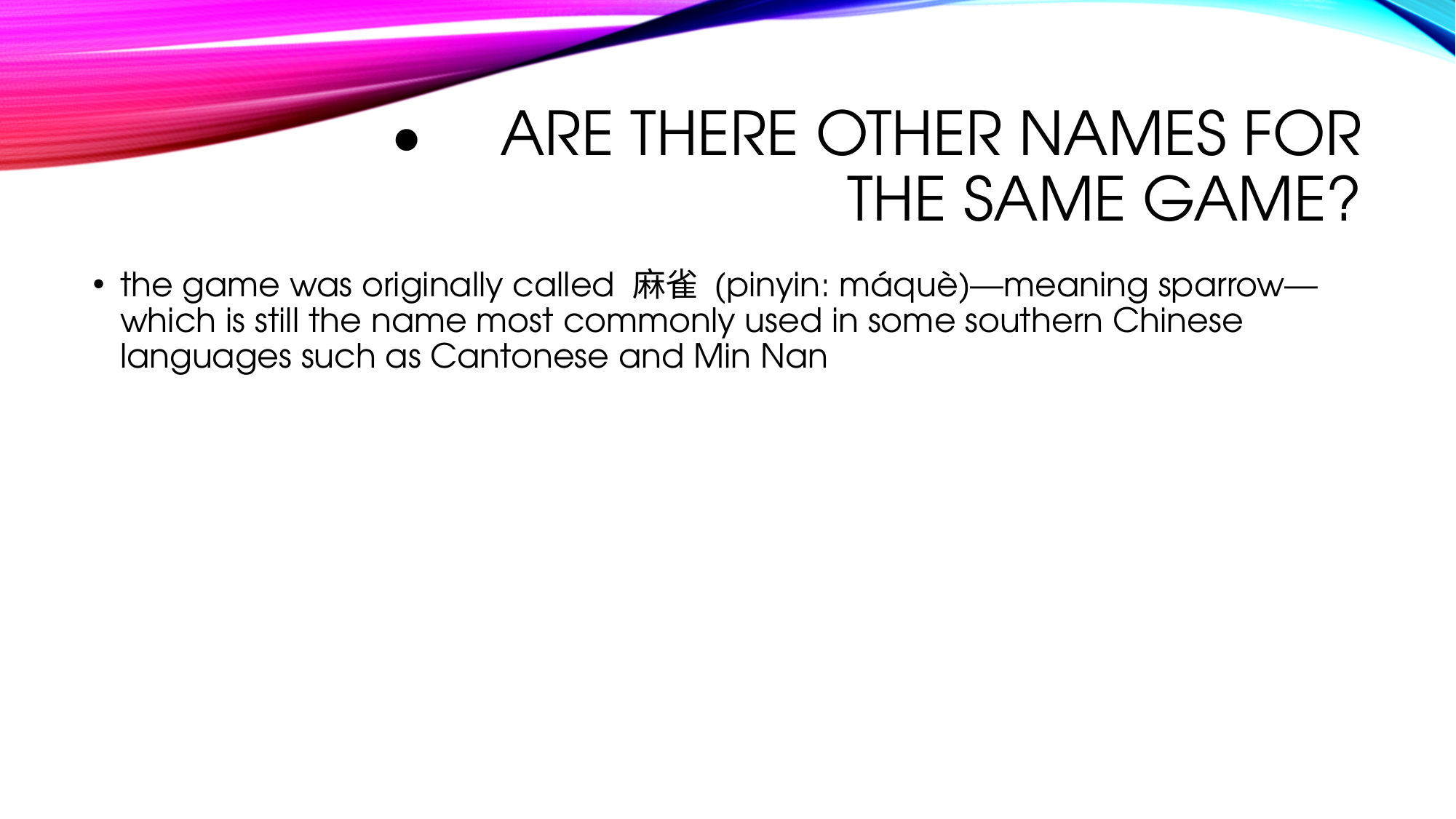

# •	Are there other names for the same game?
the game was originally called 麻雀 (pinyin: máquè)—meaning sparrow—which is still the name most commonly used in some southern Chinese languages such as Cantonese and Min Nan